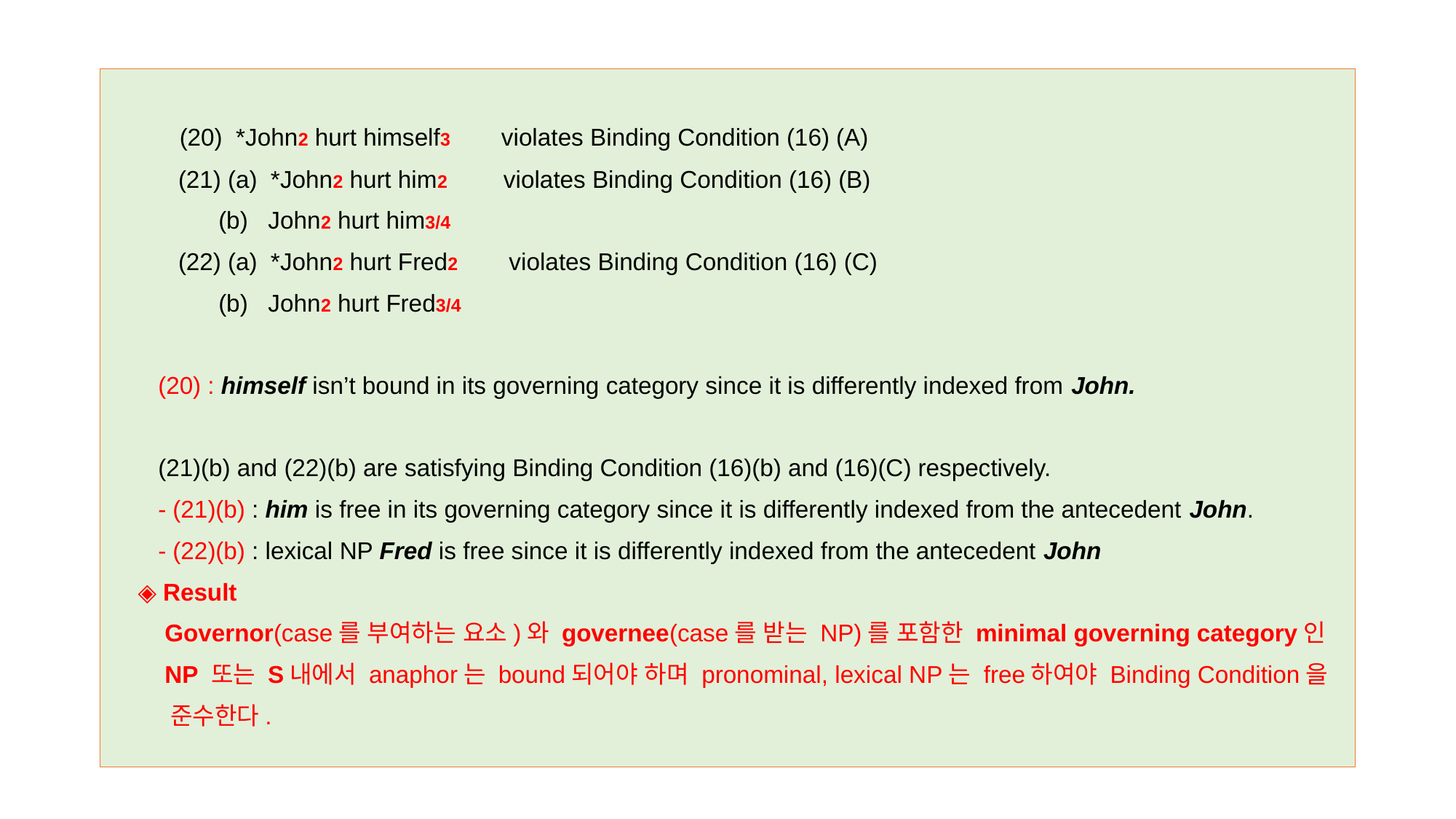

(20)  *John2 hurt himself3         violates Binding Condition (16) (A)
          (21) (a)  *John2 hurt him2           violates Binding Condition (16) (B)
                (b)   John2 hurt him3/4
          (22) (a)  *John2 hurt Fred2          violates Binding Condition (16) (C)
                (b)   John2 hurt Fred3/4

       (20) : himself isn’t bound in its governing category since it is differently indexed from John.

       (21)(b) and (22)(b) are satisfying Binding Condition (16)(b) and (16)(C) respectively.
       - (21)(b) : him is free in its governing category since it is differently indexed from the antecedent John.
       - (22)(b) : lexical NP Fred is free since it is differently indexed from the antecedent John
    ◈ Result
        Governor(case를 부여하는 요소)와 governee(case를 받는 NP)를 포함한 minimal governing category인
        NP 또는 S내에서 anaphor는 bound되어야 하며 pronominal, lexical NP는 free하여야 Binding Condition을
        준수한다.